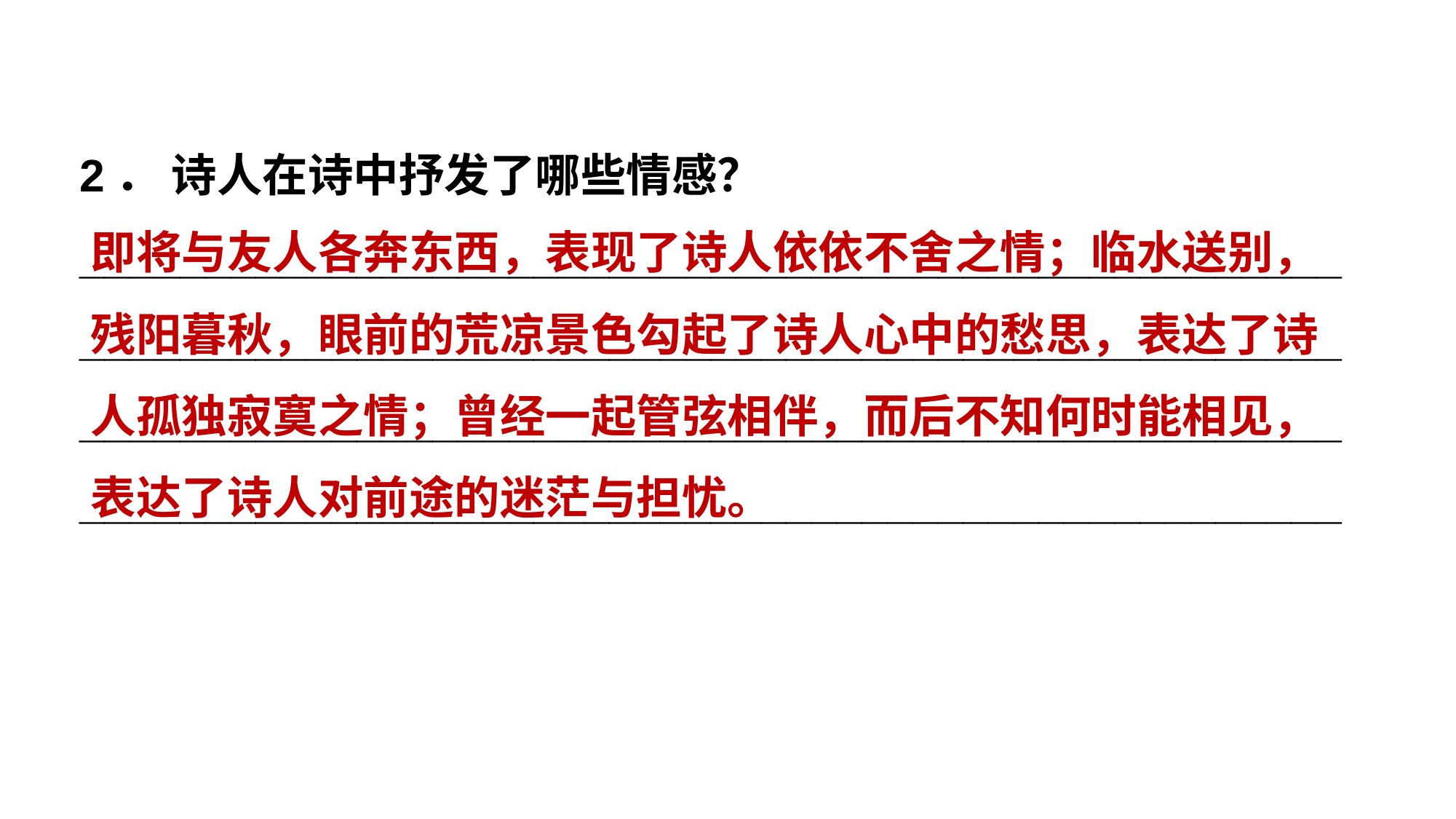

2． 诗人在诗中抒发了哪些情感？________________________________________________________________________________________________________________________________________________________________________________________________________
即将与友人各奔东西，表现了诗人依依不舍之情；临水送别，残阳暮秋，眼前的荒凉景色勾起了诗人心中的愁思，表达了诗人孤独寂寞之情；曾经一起管弦相伴，而后不知何时能相见，表达了诗人对前途的迷茫与担忧。